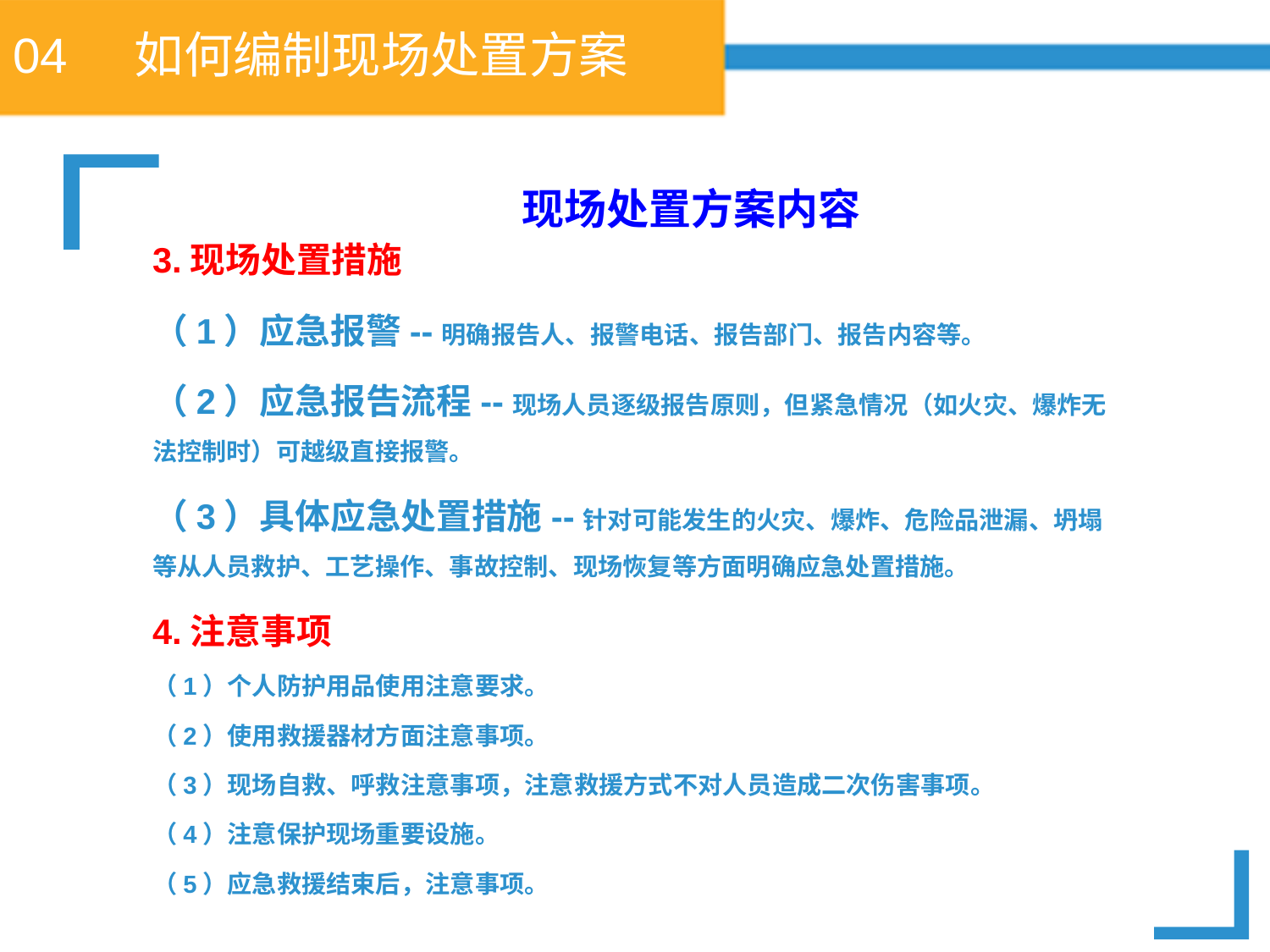

# 04    如何编制现场处置方案

现场处置方案内容
3.现场处置措施
（1）应急报警--明确报告人、报警电话、报告部门、报告内容等。
（2）应急报告流程--现场人员逐级报告原则，但紧急情况（如火灾、爆炸无法控制时）可越级直接报警。
（3）具体应急处置措施--针对可能发生的火灾、爆炸、危险品泄漏、坍塌等从人员救护、工艺操作、事故控制、现场恢复等方面明确应急处置措施。
4.注意事项
（1）个人防护用品使用注意要求。
（2）使用救援器材方面注意事项。
（3）现场自救、呼救注意事项，注意救援方式不对人员造成二次伤害事项。
（4）注意保护现场重要设施。
（5）应急救援结束后，注意事项。